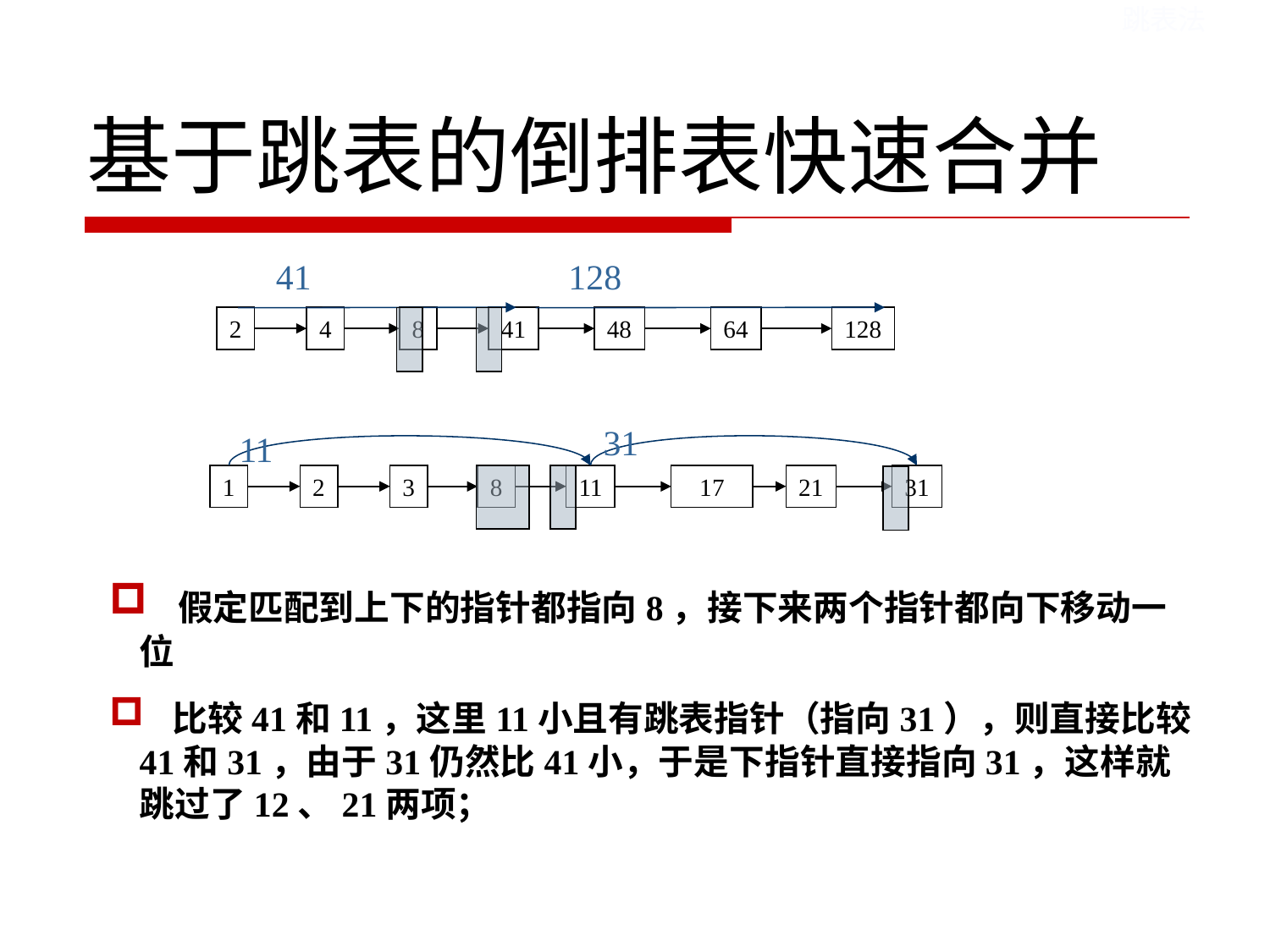

跳表法
# 基于跳表的倒排表快速合并
41
128
2
4
8

41
48
64
128
31
11

1
2
3
8

11
17
21
31

  假定匹配到上下的指针都指向8，接下来两个指针都向下移动一位
  比较41和11，这里11小且有跳表指针（指向31），则直接比较41和31，由于31仍然比41小，于是下指针直接指向31，这样就跳过了12、21两项；